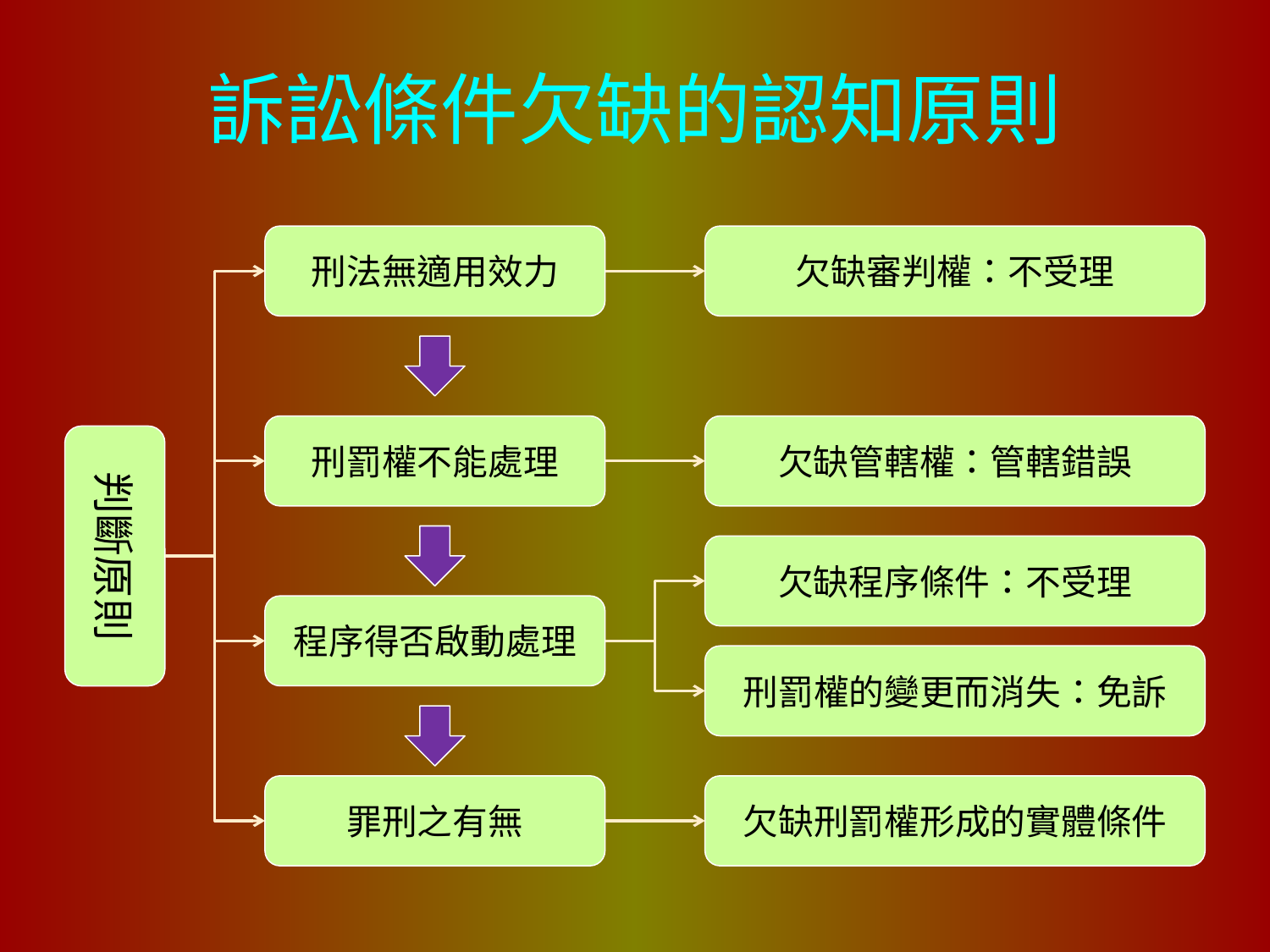

# 訴訟條件欠缺的認知原則
刑法無適用效力
欠缺審判權：不受理

刑罰權不能處理
欠缺管轄權：管轄錯誤
判斷原則

欠缺程序條件：不受理
程序得否啟動處理
刑罰權的變更而消失：免訴

罪刑之有無
欠缺刑罰權形成的實體條件